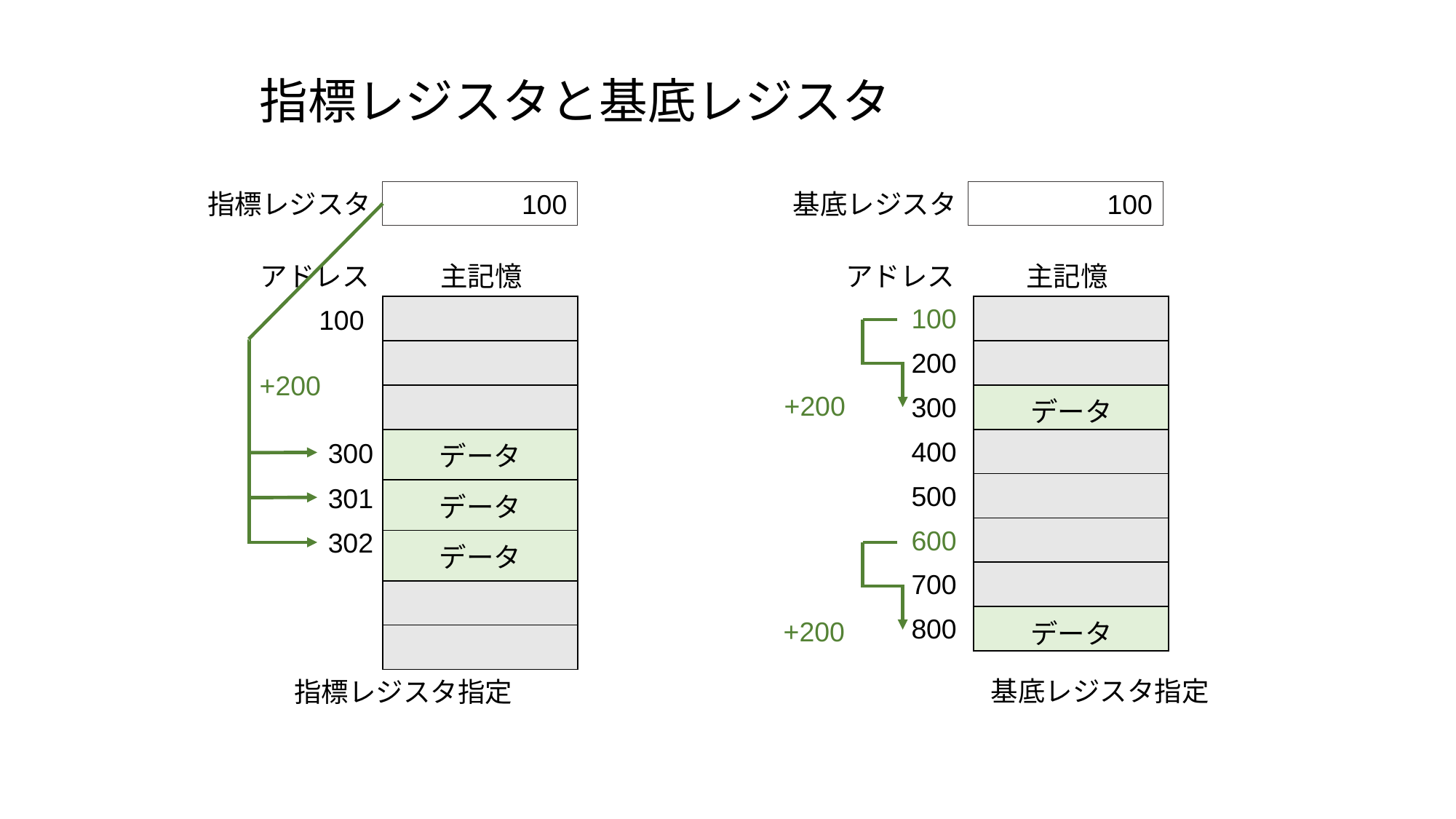

指標レジスタと基底レジスタ
指標レジスタ
100
アドレス
主記憶
100
+200
300
301
302
基底レジスタ
100
アドレス
主記憶
+200
+200
|  |
| --- |
|  |
|  |
| データ |
| データ |
| データ |
|  |
|  |
|  |
| --- |
|  |
| データ |
|  |
|  |
|  |
|  |
| データ |
| 100 |
| --- |
| 200 |
| 300 |
| 400 |
| 500 |
| 600 |
| 700 |
| 800 |
基底レジスタ指定
指標レジスタ指定